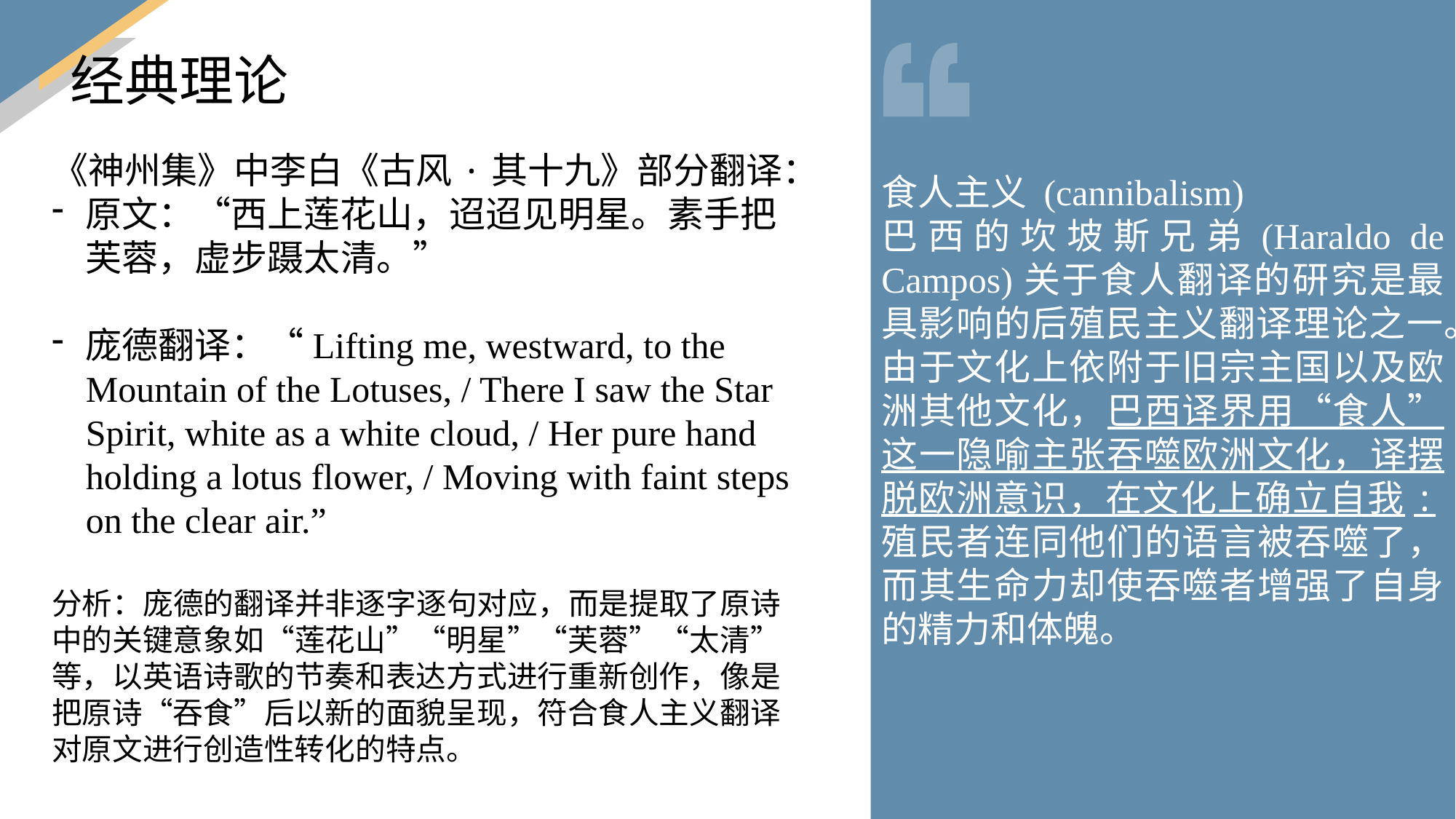

食人主义 (cannibalism)
巴西的坎坡斯兄弟(Haraldo de Campos)关于食人翻译的研究是最具影响的后殖民主义翻译理论之一。由于文化上依附于旧宗主国以及欧洲其他文化，巴西译界用“食人”这一隐喻主张吞噬欧洲文化，译摆脱欧洲意识，在文化上确立自我:殖民者连同他们的语言被吞噬了，而其生命力却使吞噬者增强了自身的精力和体魄。
经典理论

《神州集》中李白《古风·其十九》部分翻译：
原文：“西上莲花山，迢迢见明星。素手把芙蓉，虚步蹑太清。”

庞德翻译：“Lifting me, westward, to the Mountain of the Lotuses, / There I saw the Star Spirit, white as a white cloud, / Her pure hand holding a lotus flower, / Moving with faint steps on the clear air.”

分析：庞德的翻译并非逐字逐句对应，而是提取了原诗中的关键意象如“莲花山”“明星”“芙蓉”“太清”等，以英语诗歌的节奏和表达方式进行重新创作，像是把原诗“吞食”后以新的面貌呈现，符合食人主义翻译对原文进行创造性转化的特点。